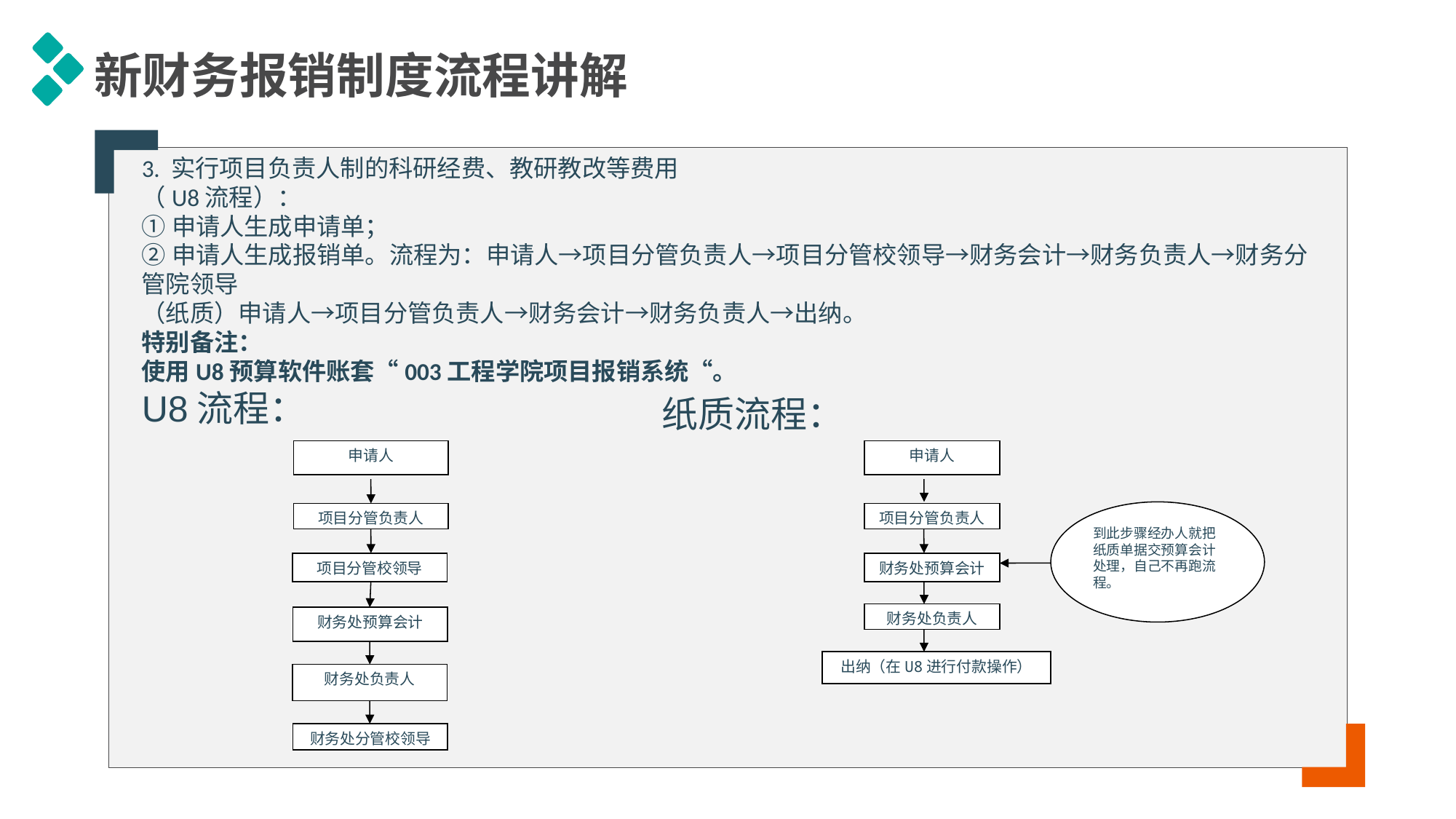

新财务报销制度流程讲解

3. 实行项目负责人制的科研经费、教研教改等费用
（U8流程）：
①申请人生成申请单；
②申请人生成报销单。流程为：申请人→项目分管负责人→项目分管校领导→财务会计→财务负责人→财务分管院领导
（纸质）申请人→项目分管负责人→财务会计→财务负责人→出纳。
特别备注：
使用U8预算软件账套“003工程学院项目报销系统“。
U8流程：

纸质流程：
申请人
申请人

到此步骤经办人就把纸质单据交预算会计处理，自己不再跑流程。
项目分管负责人
项目分管负责人

项目分管校领导
财务处预算会计

财务处负责人
财务处预算会计

出纳（在U8进行付款操作）
财务处负责人

财务处分管校领导